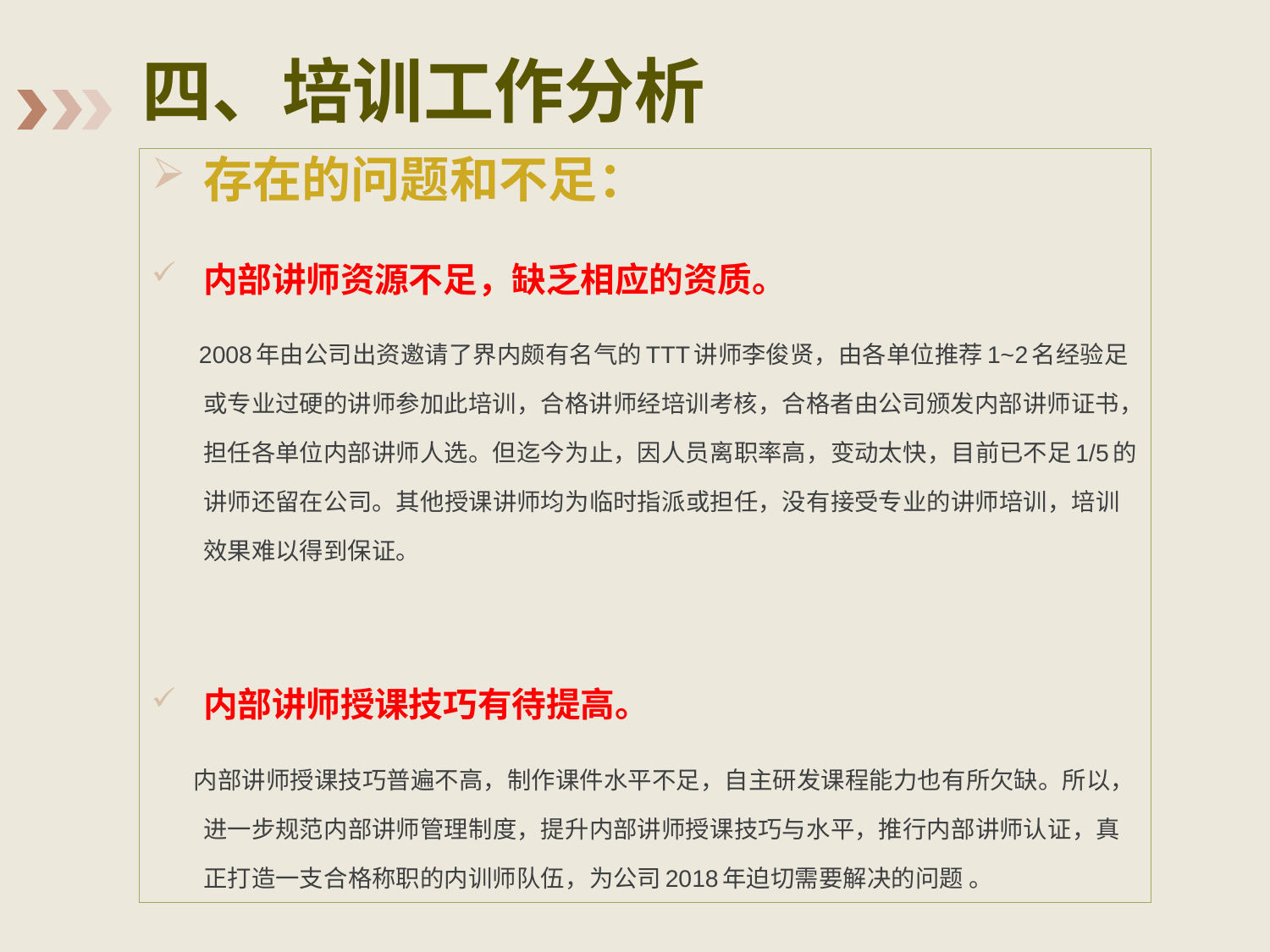

# 四、培训工作分析
存在的问题和不足：
内部讲师资源不足，缺乏相应的资质。
       2008年由公司出资邀请了界内颇有名气的TTT讲师李俊贤，由各单位推荐1~2名经验足或专业过硬的讲师参加此培训，合格讲师经培训考核，合格者由公司颁发内部讲师证书，担任各单位内部讲师人选。但迄今为止，因人员离职率高，变动太快，目前已不足1/5的讲师还留在公司。其他授课讲师均为临时指派或担任，没有接受专业的讲师培训，培训效果难以得到保证。

内部讲师授课技巧有待提高。
       内部讲师授课技巧普遍不高，制作课件水平不足，自主研发课程能力也有所欠缺。所以，进一步规范内部讲师管理制度，提升内部讲师授课技巧与水平，推行内部讲师认证，真正打造一支合格称职的内训师队伍，为公司2018年迫切需要解决的问题 。